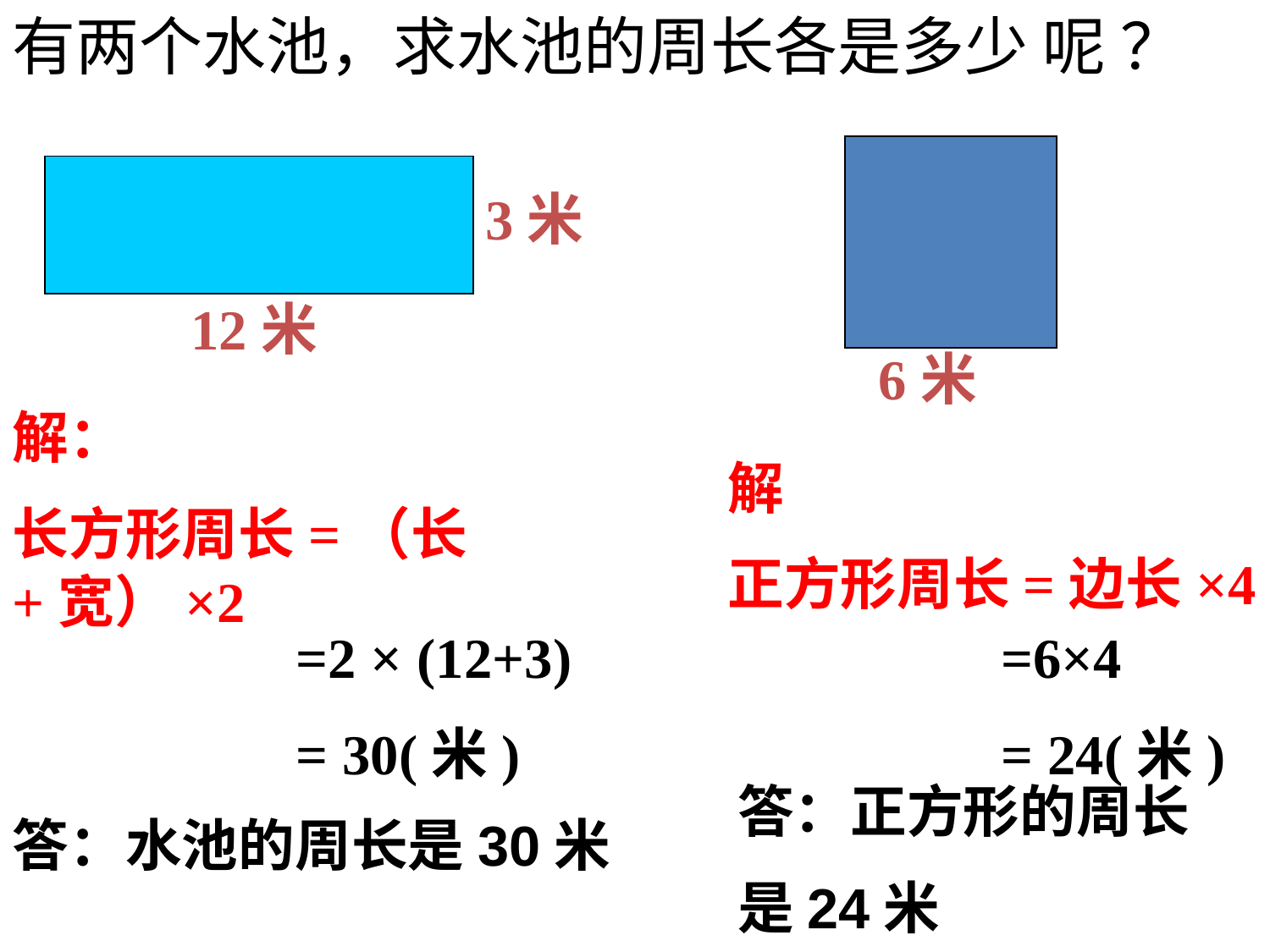

有两个水池，求水池的周长各是多少 呢 ？

6米

3米
12米
解：
长方形周长=（长+宽）×2
解
正方形周长=边长×4
                    =2 × (12+3)
                    = 30(米)
                    =6×4
                    = 24(米)
答：正方形的周长
是24米
答：水池的周长是30米